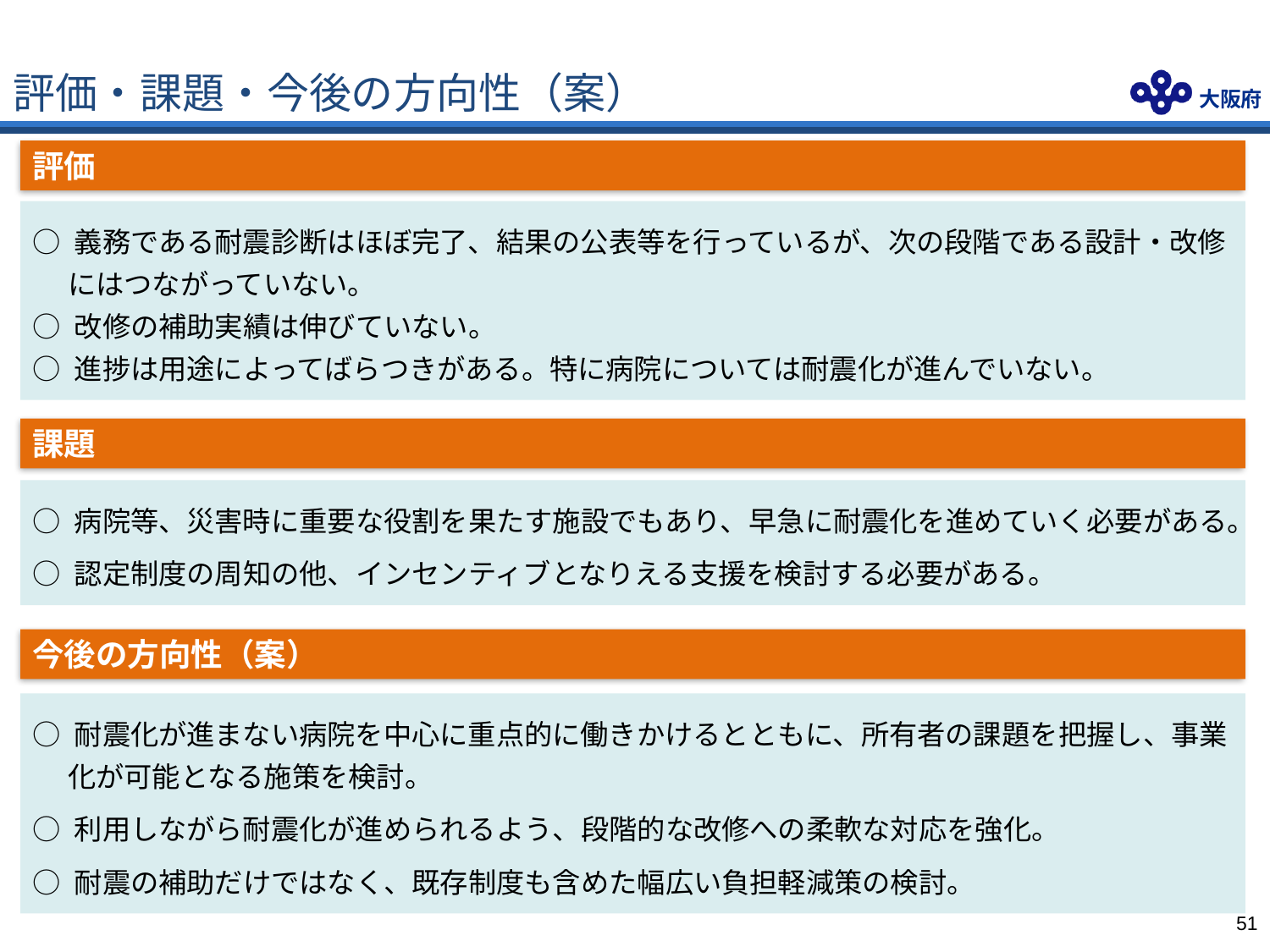

# 評価・課題・今後の方向性（案）
評価
○ 義務である耐震診断はほぼ完了、結果の公表等を行っているが、次の段階である設計・改修にはつながっていない。
○ 改修の補助実績は伸びていない。
○ 進捗は用途によってばらつきがある。特に病院については耐震化が進んでいない。
課題
○ 病院等、災害時に重要な役割を果たす施設でもあり、早急に耐震化を進めていく必要がある。
○ 認定制度の周知の他、インセンティブとなりえる支援を検討する必要がある。
今後の方向性（案）
○ 耐震化が進まない病院を中心に重点的に働きかけるとともに、所有者の課題を把握し、事業化が可能となる施策を検討。
○ 利用しながら耐震化が進められるよう、段階的な改修への柔軟な対応を強化。
○ 耐震の補助だけではなく、既存制度も含めた幅広い負担軽減策の検討。
51